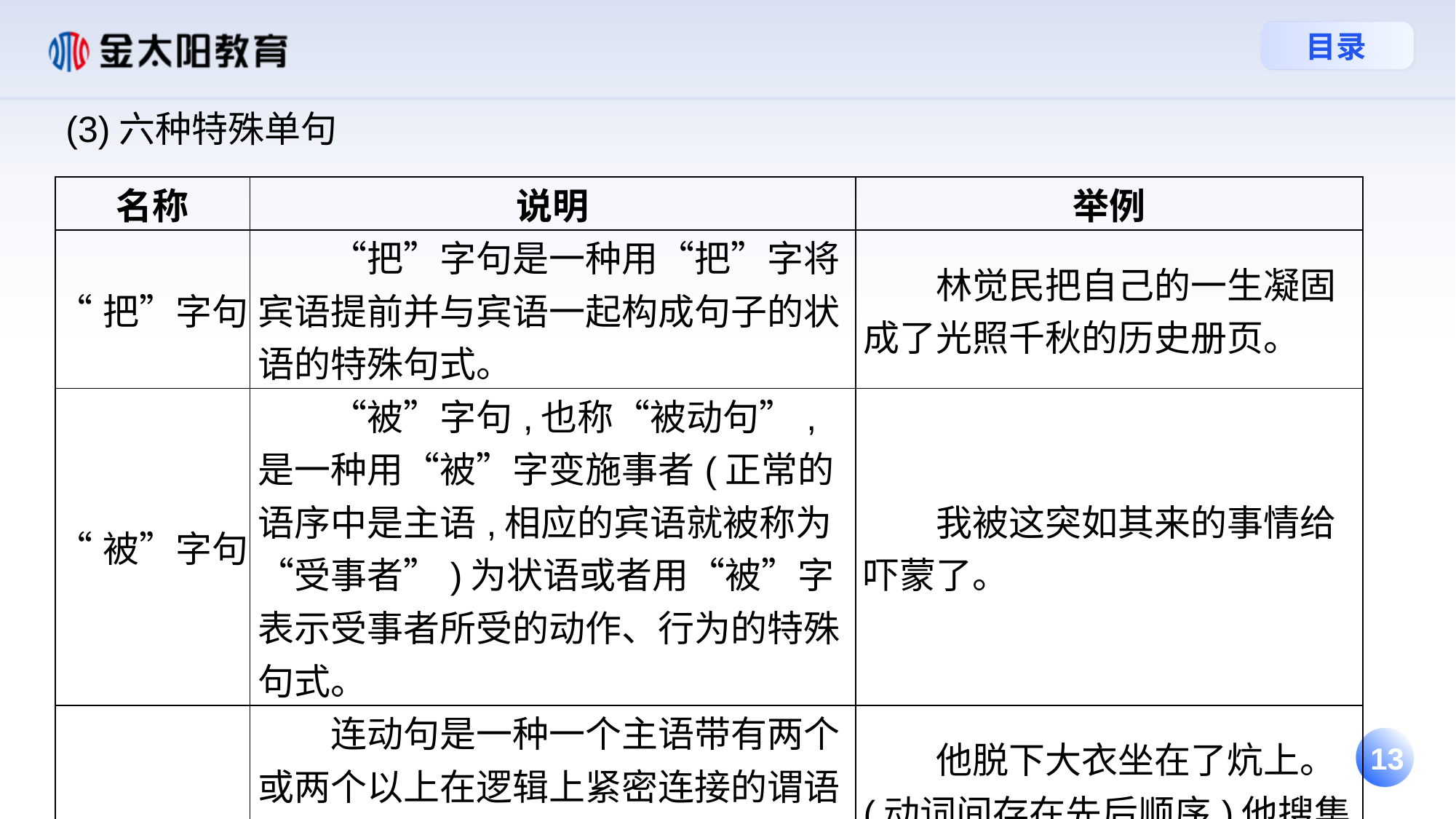

(3)六种特殊单句
| 名称 | 说明 | 举例 |
| --- | --- | --- |
| “把”字句 | “把”字句是一种用“把”字将宾语提前并与宾语一起构成句子的状语的特殊句式。 | 林觉民把自己的一生凝固成了光照千秋的历史册页。 |
| “被”字句 | “被”字句,也称“被动句”,是一种用“被”字变施事者(正常的语序中是主语,相应的宾语就被称为“受事者”)为状语或者用“被”字表示受事者所受的动作、行为的特殊句式。 | 我被这突如其来的事情给吓蒙了。 |
| 连动句 | 连动句是一种一个主语带有两个或两个以上在逻辑上紧密连接的谓语动词的特殊句式,几个动词之间互不修饰限制,相互独立,但是存在目的、方式、因果、先后等逻辑关系。 | 他脱下大衣坐在了炕上。(动词间存在先后顺序)他搜集一片片的干苔藓烧水喝。(动词间存在目的关系) |